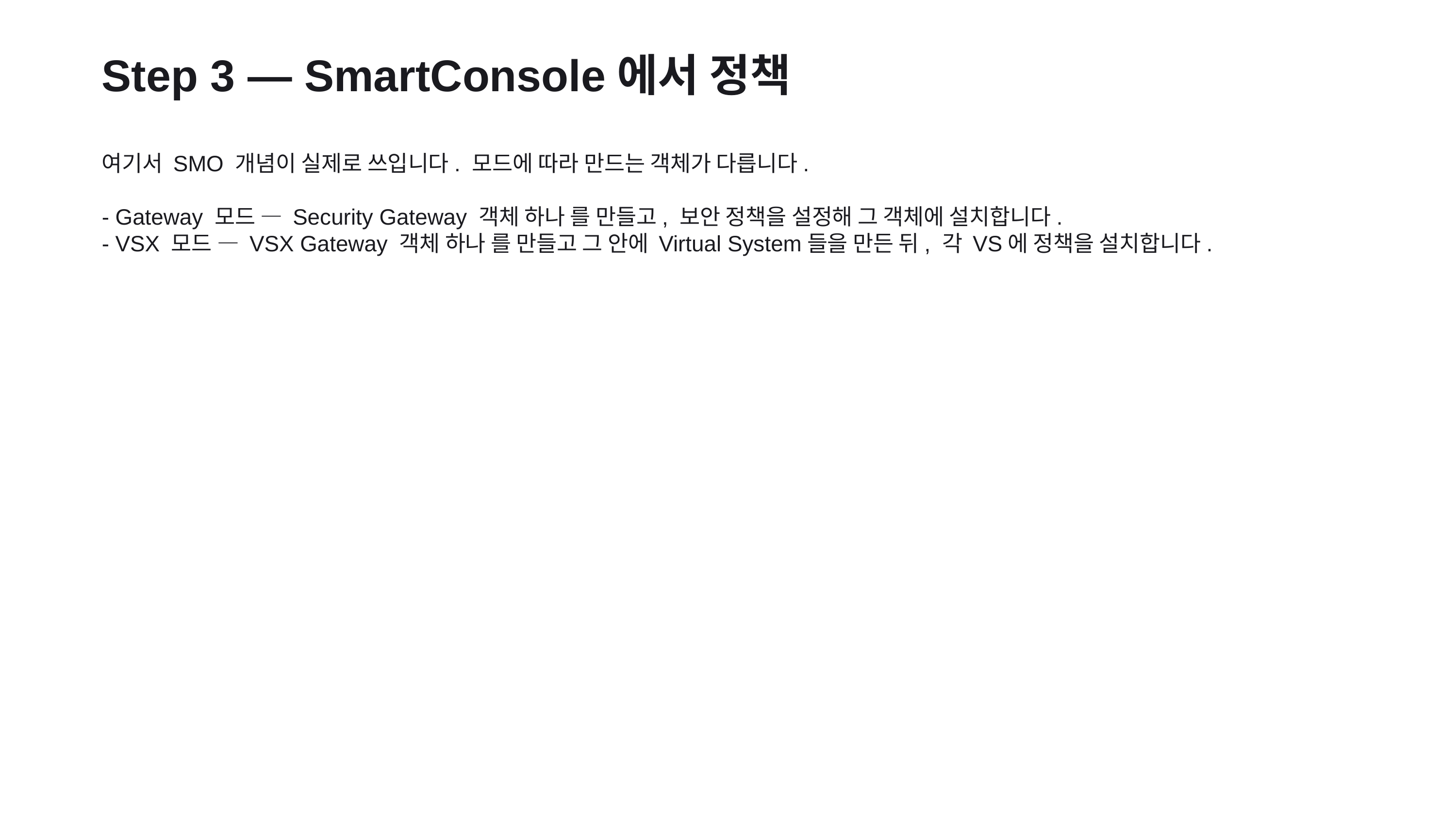

Step 3 — SmartConsole에서 정책
여기서 SMO 개념이 실제로 쓰입니다. 모드에 따라 만드는 객체가 다릅니다.

- Gateway 모드 — Security Gateway 객체 하나 를 만들고, 보안 정책을 설정해 그 객체에 설치합니다.
- VSX 모드 — VSX Gateway 객체 하나 를 만들고 그 안에 Virtual System들을 만든 뒤, 각 VS에 정책을 설치합니다.